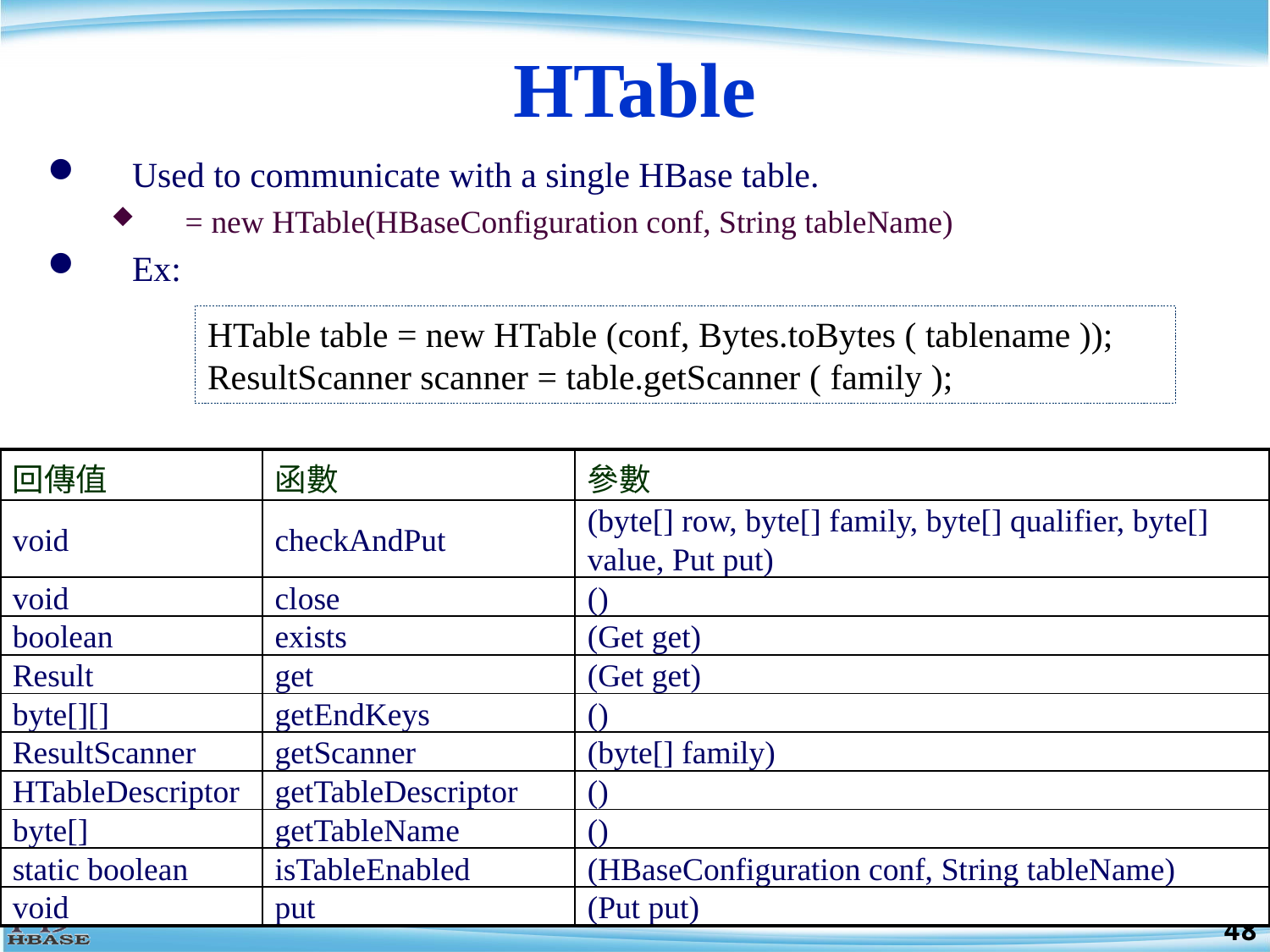

# HTable
Used to communicate with a single HBase table.
= new HTable(HBaseConfiguration conf, String tableName)
Ex:
HTable table = new HTable (conf, Bytes.toBytes ( tablename ));
ResultScanner scanner = table.getScanner ( family );
| 回傳值 | 函數 | 參數 |
| --- | --- | --- |
| void | checkAndPut | (byte[] row, byte[] family, byte[] qualifier, byte[] value, Put put) |
| void | close | () |
| boolean | exists | (Get get) |
| Result | get | (Get get) |
| byte[][] | getEndKeys | () |
| ResultScanner | getScanner | (byte[] family) |
| HTableDescriptor | getTableDescriptor | () |
| byte[] | getTableName | () |
| static boolean | isTableEnabled | (HBaseConfiguration conf, String tableName) |
| void | put | (Put put) |
48